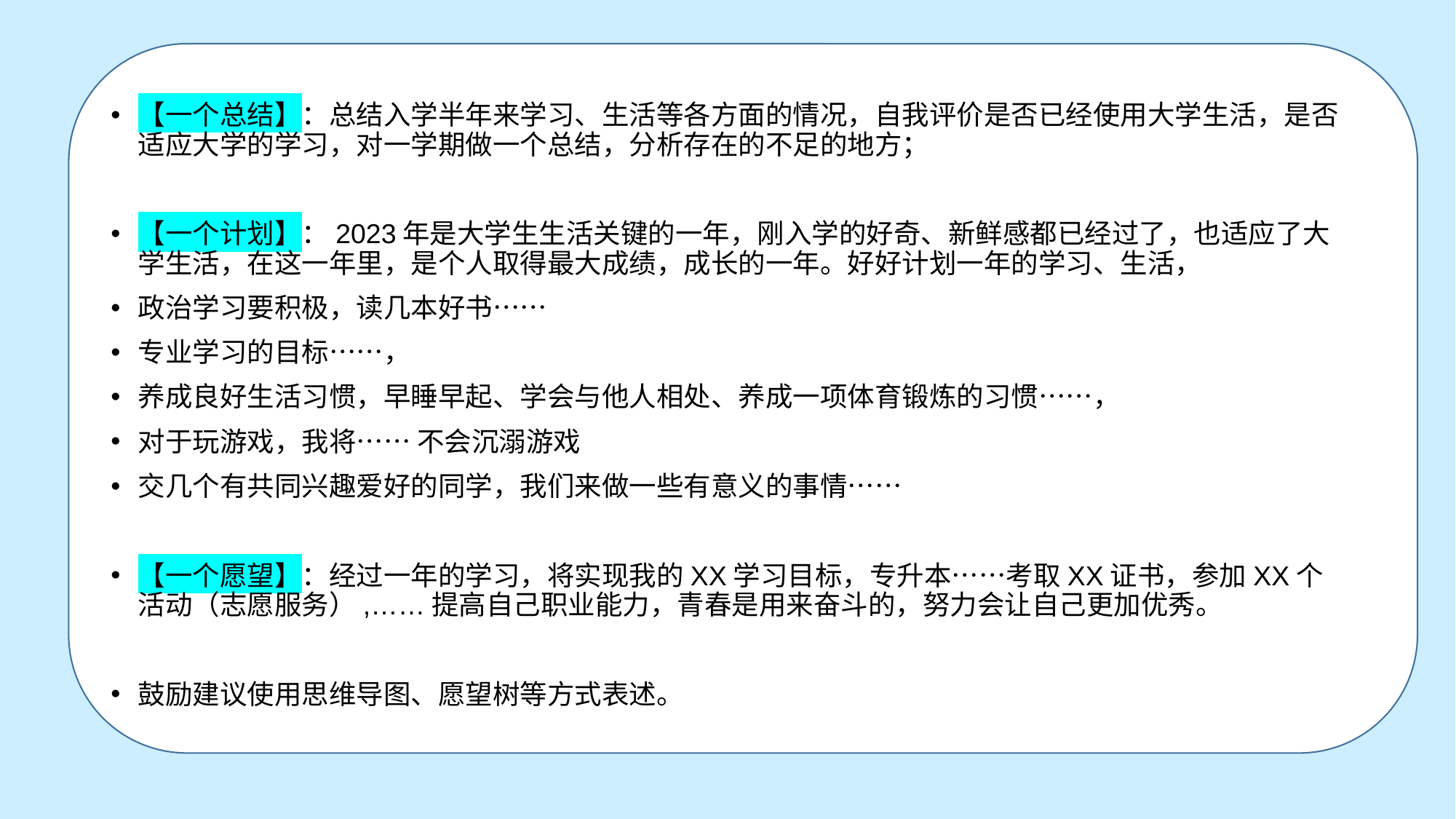

#
【一个总结】：总结入学半年来学习、生活等各方面的情况，自我评价是否已经使用大学生活，是否适应大学的学习，对一学期做一个总结，分析存在的不足的地方；
【一个计划】：2023年是大学生生活关键的一年，刚入学的好奇、新鲜感都已经过了，也适应了大学生活，在这一年里，是个人取得最大成绩，成长的一年。好好计划一年的学习、生活，
政治学习要积极，读几本好书……
专业学习的目标……，
养成良好生活习惯，早睡早起、学会与他人相处、养成一项体育锻炼的习惯……，
对于玩游戏，我将…… 不会沉溺游戏交几个有共同兴趣爱好的同学，我们来做一些有意义的事情……
【一个愿望】：经过一年的学习，将实现我的XX学习目标，专升本……考取XX证书，参加XX个活动（志愿服务）,……提高自己职业能力，青春是用来奋斗的，努力会让自己更加优秀。
鼓励建议学生使用思维导图、愿望树等方式表述。
【一个总结】：总结入学半年来学习、生活等各方面的情况，自我评价是否已经使用大学生活，是否适应大学的学习，对一学期做一个总结，分析存在的不足的地方；

【一个计划】：2023年是大学生生活关键的一年，刚入学的好奇、新鲜感都已经过了，也适应了大学生活，在这一年里，是个人取得最大成绩，成长的一年。好好计划一年的学习、生活，
政治学习要积极，读几本好书……
专业学习的目标……，
养成良好生活习惯，早睡早起、学会与他人相处、养成一项体育锻炼的习惯……，
对于玩游戏，我将…… 不会沉溺游戏
交几个有共同兴趣爱好的同学，我们来做一些有意义的事情……

【一个愿望】：经过一年的学习，将实现我的XX学习目标，专升本……考取XX证书，参加XX个活动（志愿服务）,……提高自己职业能力，青春是用来奋斗的，努力会让自己更加优秀。

鼓励建议使用思维导图、愿望树等方式表述。